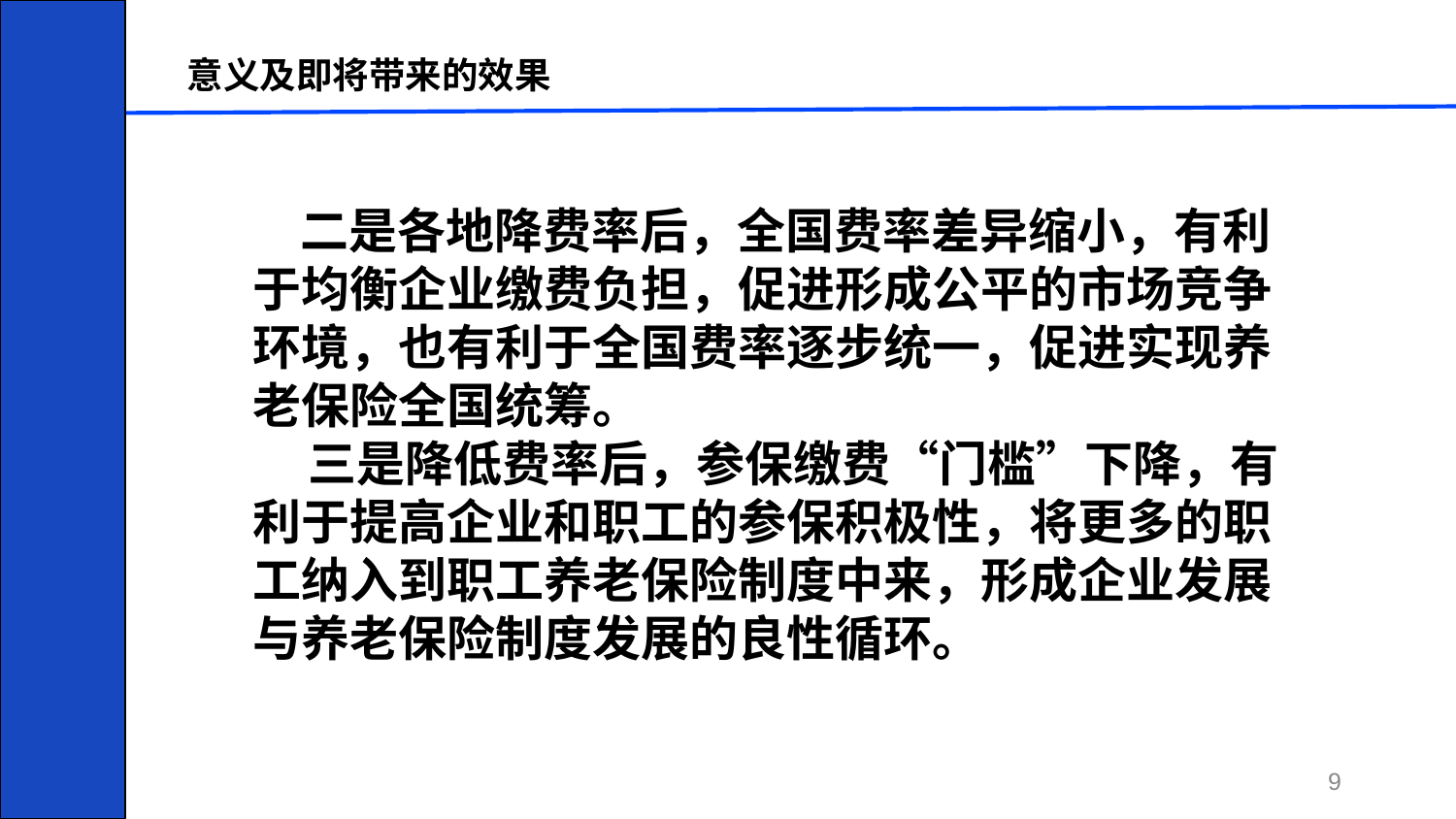

河 南 省 国 家 税 务 局                                                                                                                                                                                                 HE NAN PROVINCIAL OFFICE,SAT

国家税务总局三门峡市税务局
意义及即将带来的效果

　 二是各地降费率后，全国费率差异缩小，有利于均衡企业缴费负担，促进形成公平的市场竞争环境，也有利于全国费率逐步统一，促进实现养老保险全国统筹。
    三是降低费率后，参保缴费“门槛”下降，有利于提高企业和职工的参保积极性，将更多的职工纳入到职工养老保险制度中来，形成企业发展与养老保险制度发展的良性循环。
9
*